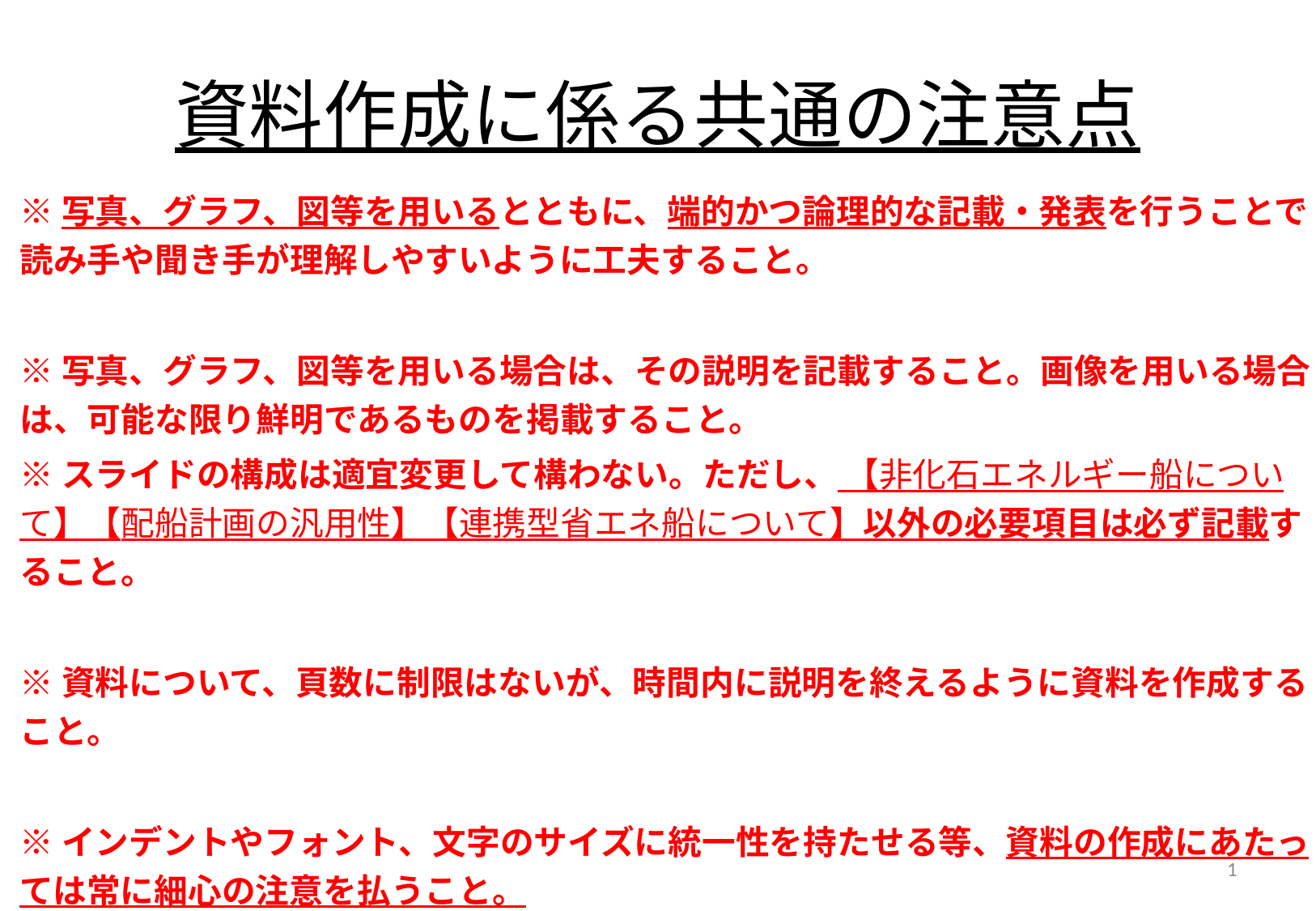

# 資料作成に係る共通の注意点
※写真、グラフ、図等を用いるとともに、端的かつ論理的な記載・発表を行うことで読み手や聞き手が理解しやすいように工夫すること。

※写真、グラフ、図等を用いる場合は、その説明を記載すること。画像を用いる場合は、可能な限り鮮明であるものを掲載すること。
※スライドの構成は適宜変更して構わない。ただし、 【非化石エネルギー船について】【配船計画の汎用性】【連携型省エネ船について】以外の必要項目は必ず記載すること。

※資料について、頁数に制限はないが、時間内に説明を終えるように資料を作成すること。

※インデントやフォント、文字のサイズに統一性を持たせる等、資料の作成にあたっては常に細心の注意を払うこと。

1